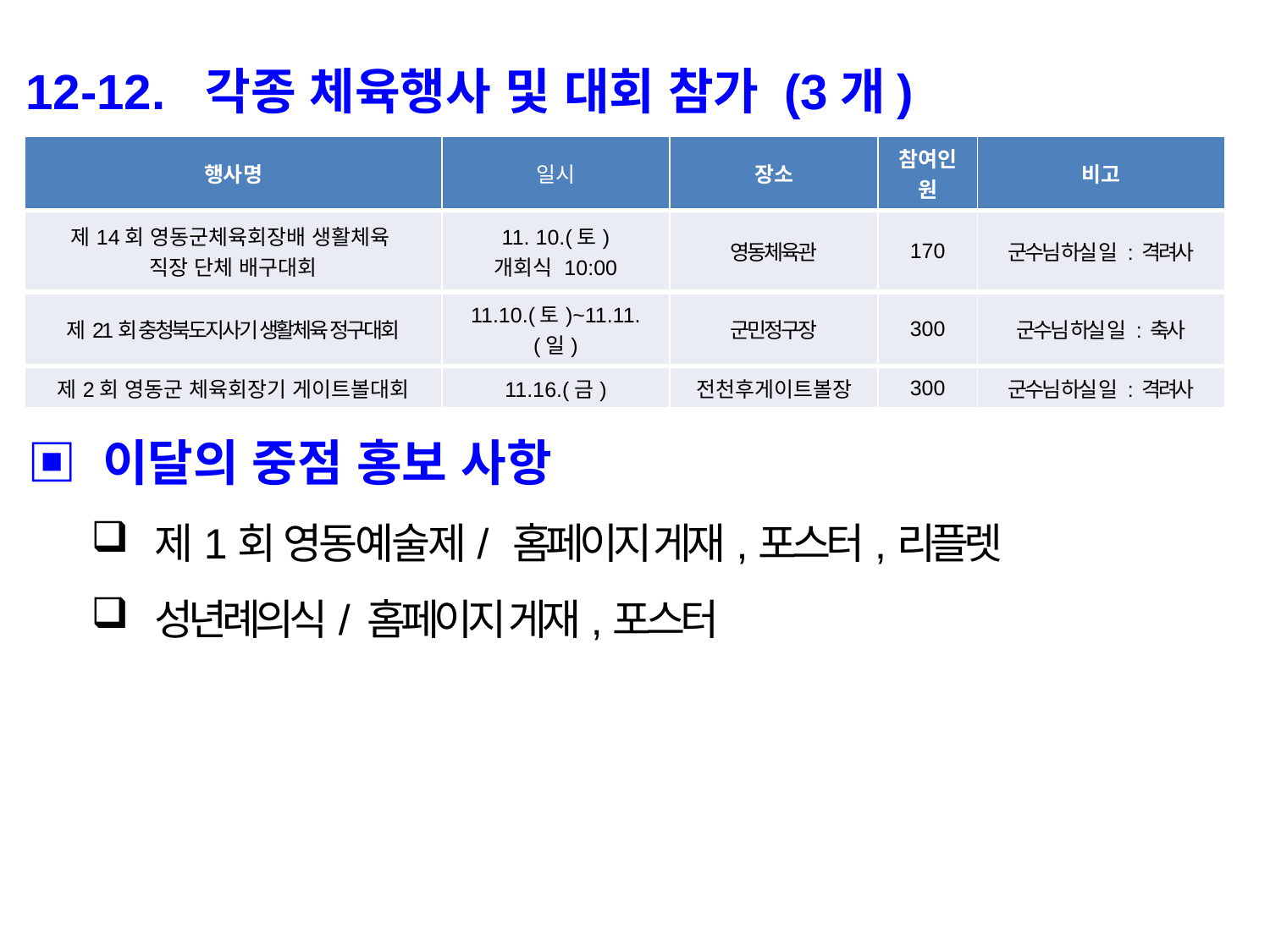

12-12.  각종 체육행사 및 대회 참가 (3개)

| 행사명 | 일시 | 장소 | 참여인원 | 비고 |
| --- | --- | --- | --- | --- |
| 제14회 영동군체육회장배 생활체육 직장 단체 배구대회 | 11. 10.(토) 개회식 10:00 | 영동체육관 | 170 | 군수님 하실 일 : 격려사 |
| 제21회 충청북도지사기 생활체육 정구대회 | 11.10.(토)~11.11.(일) | 군민정구장 | 300 | 군수님 하실 일 : 축사 |
| 제2회 영동군 체육회장기 게이트볼대회 | 11.16.(금) | 전천후게이트볼장 | 300 | 군수님 하실 일 : 격려사 |
▣ 이달의 중점 홍보 사항
제1회 영동예술제/  홈페이지 게재,포스터,리플렛
성년례의식/ 홈페이지 게재,포스터